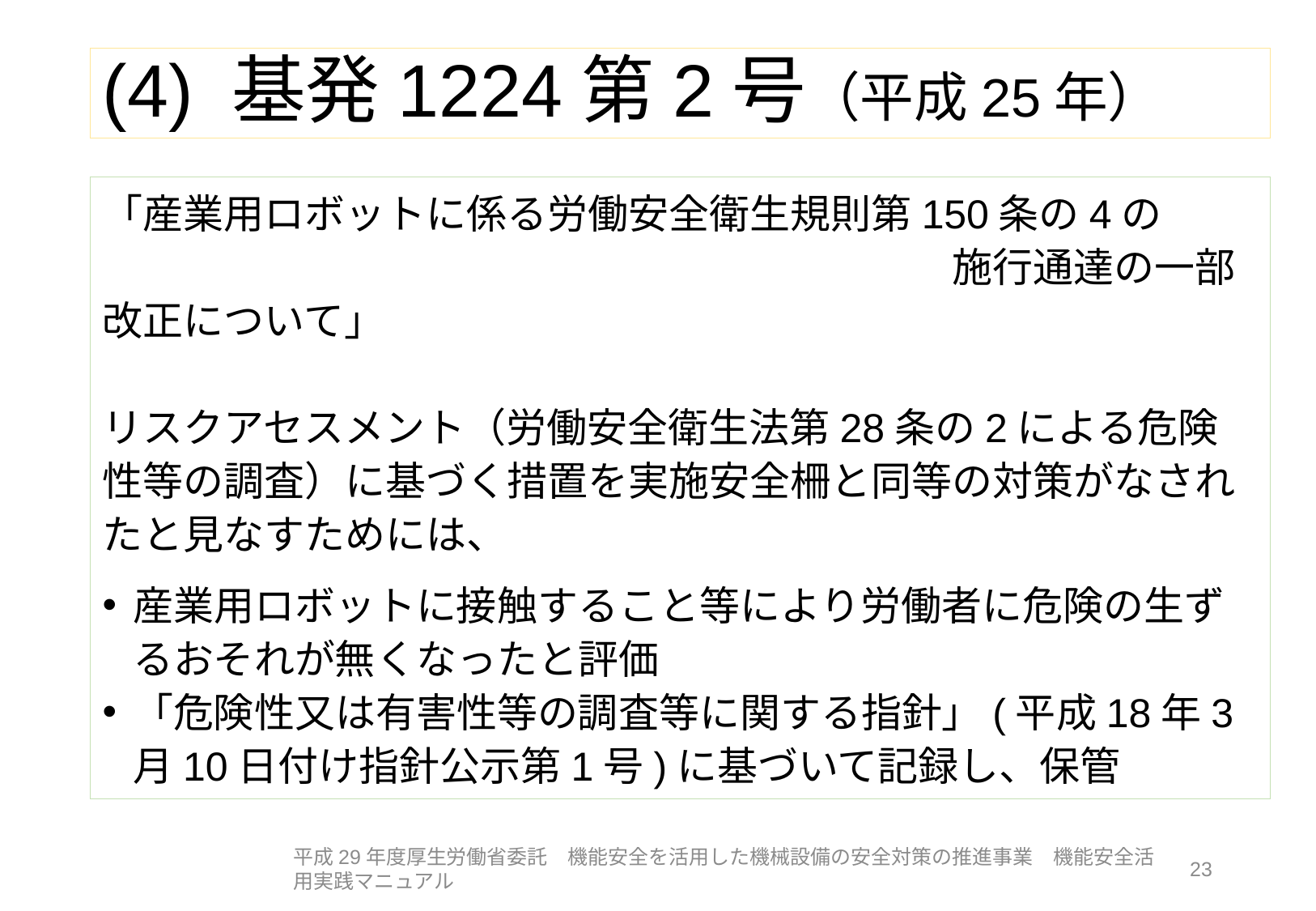

# (4) 基発1224第2号（平成25年）
「産業用ロボットに係る労働安全衛生規則第150条の4の
　　　　　　　　　　　　　　　　　　　　　施行通達の一部改正について」

リスクアセスメント（労働安全衛生法第28条の2による危険性等の調査）に基づく措置を実施安全柵と同等の対策がなされたと見なすためには、

産業用ロボットに接触すること等により労働者に危険の生ずるおそれが無くなったと評価
「危険性又は有害性等の調査等に関する指針」(平成18年3月10日付け指針公示第1号)に基づいて記録し、保管
平成29年度厚生労働省委託　機能安全を活用した機械設備の安全対策の推進事業　機能安全活用実践マニュアル
23